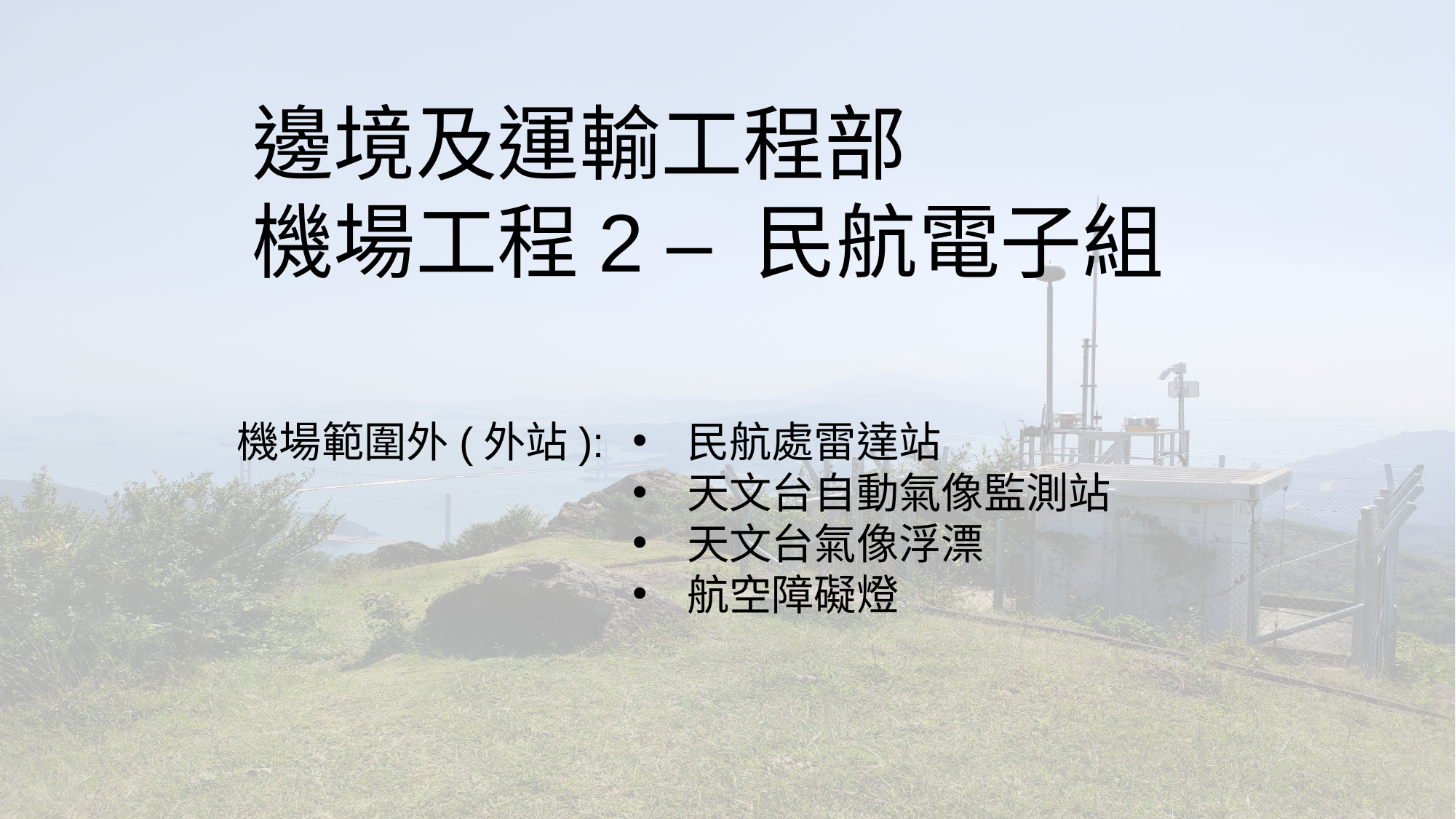

邊境及運輸工程部
機場工程2 – 民航電子組
民航處雷達站
天文台自動氣像監測站
天文台氣像浮漂
航空障礙燈
機場範圍外(外站):